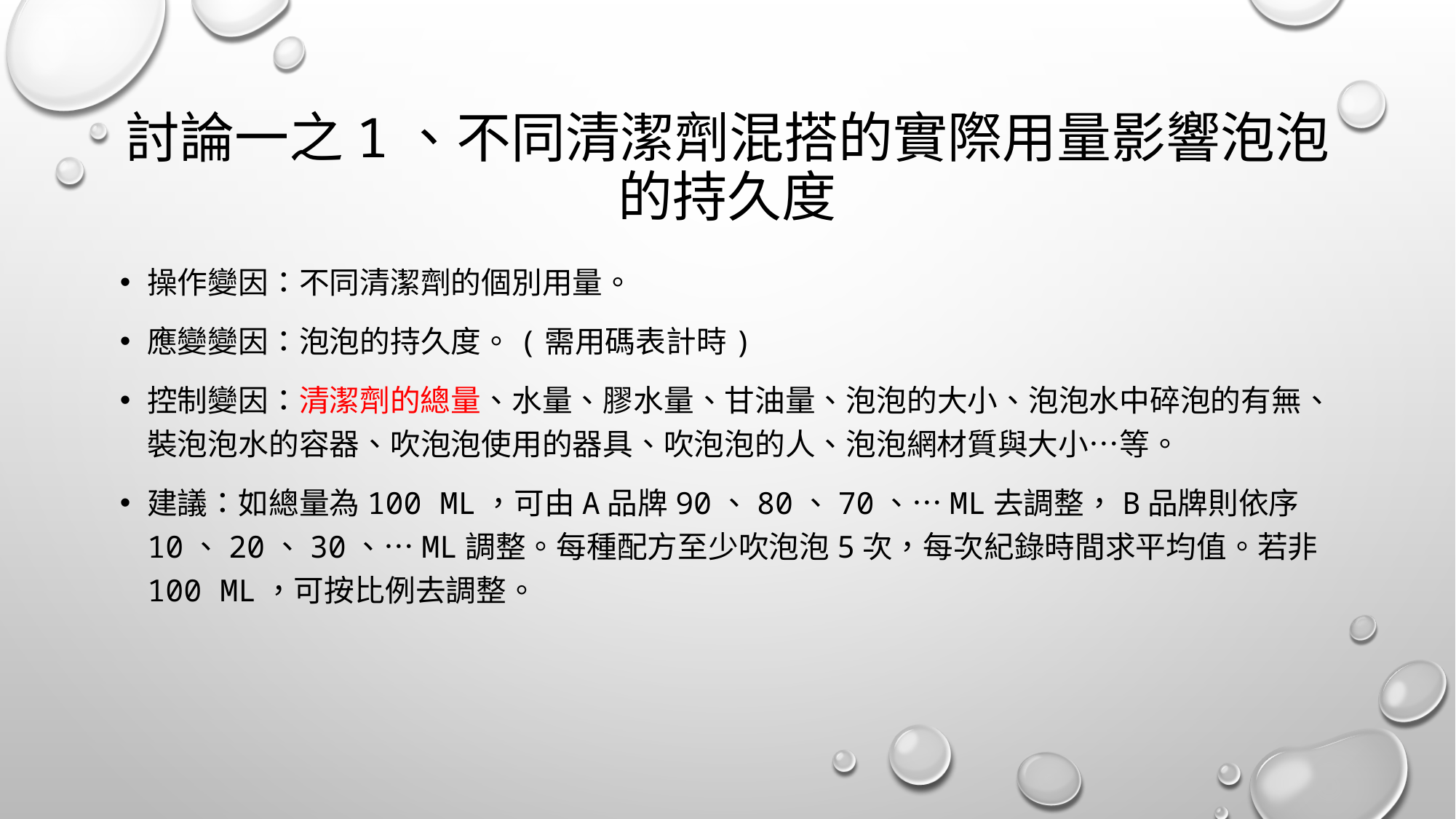

# 討論一之1、不同清潔劑混搭的實際用量影響泡泡的持久度
操作變因：不同清潔劑的個別用量。
應變變因：泡泡的持久度。(需用碼表計時)
控制變因：清潔劑的總量、水量、膠水量、甘油量、泡泡的大小、泡泡水中碎泡的有無、裝泡泡水的容器、吹泡泡使用的器具、吹泡泡的人、泡泡網材質與大小…等。
建議：如總量為100 ML，可由A品牌90、80、70、…ML去調整，B品牌則依序10、20、30、…ML調整。每種配方至少吹泡泡5次，每次紀錄時間求平均值。若非100 ML，可按比例去調整。